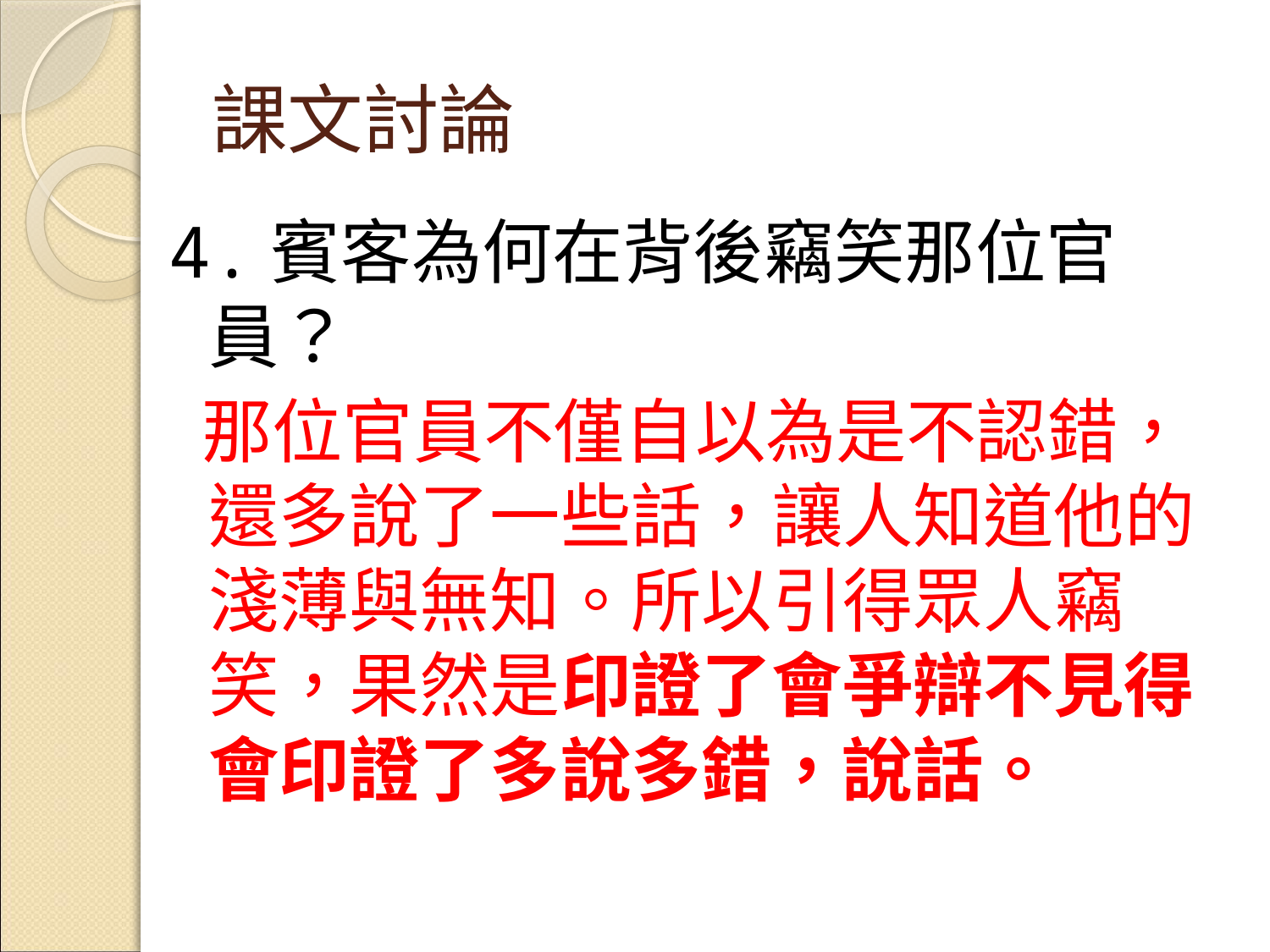

課文討論
4.賓客為何在背後竊笑那位官員？
 那位官員不僅自以為是不認錯，還多說了一些話，讓人知道他的淺薄與無知。所以引得眾人竊笑，果然是印證了會爭辯不見得會印證了多說多錯，說話。